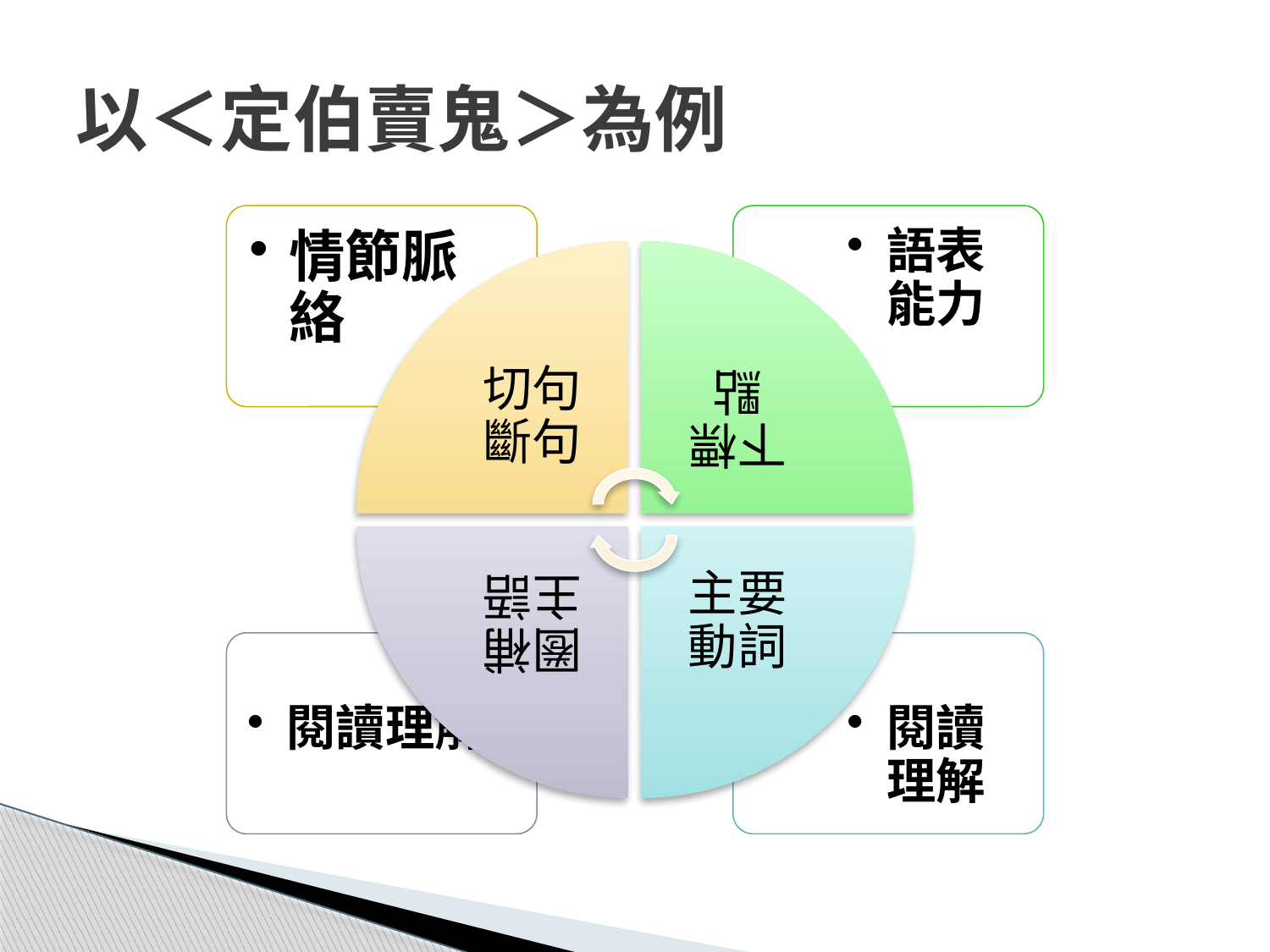

# 以＜定伯賣鬼＞為例
閱讀理解
閱讀理解
語表能力
情節脈絡
切句斷句
下標點
主要動詞
圈補主語